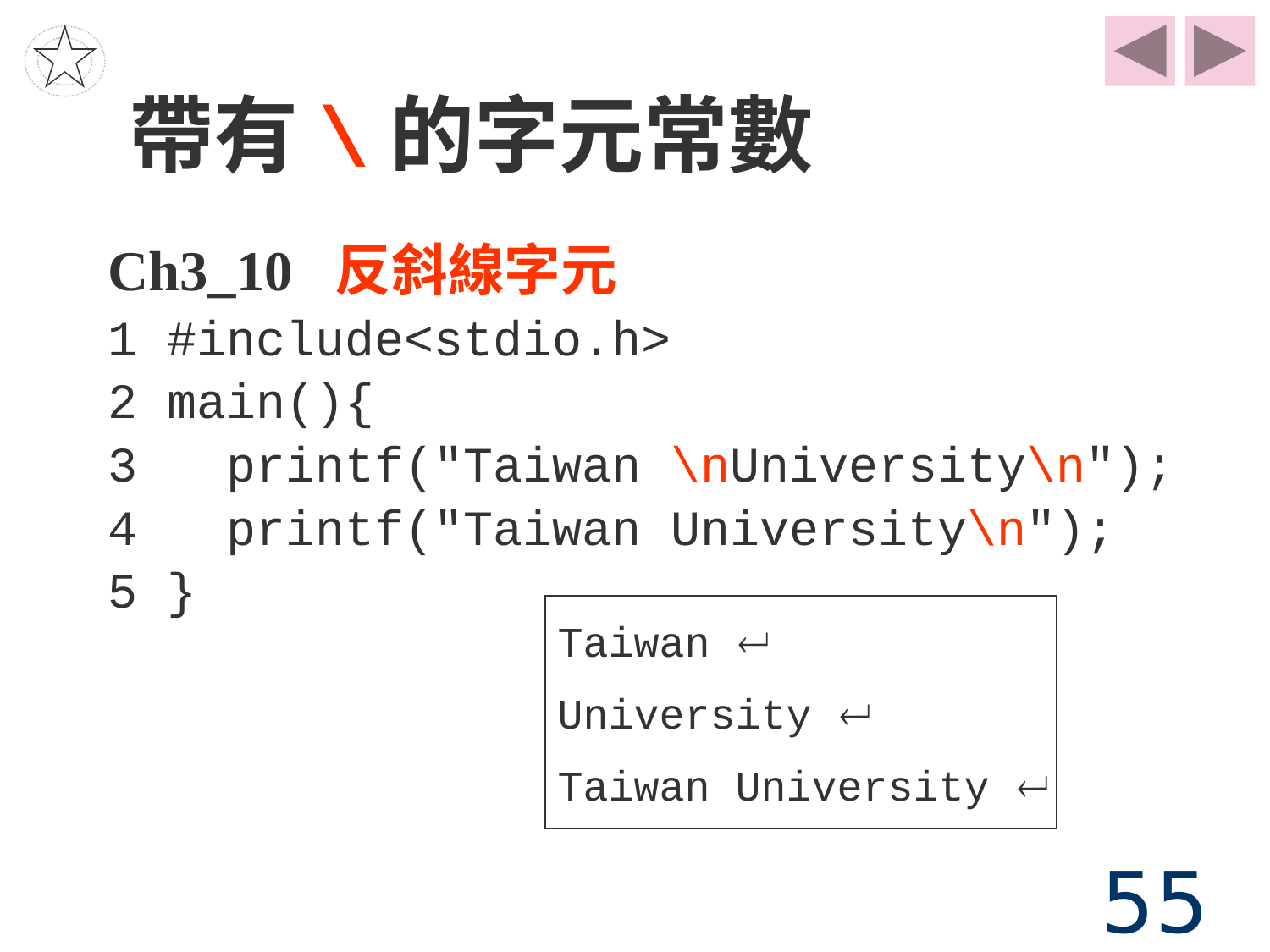

# 帶有\的字元常數
Ch3_10  反斜線字元
1 #include<stdio.h>
2 main(){
3   printf("Taiwan \nUniversity\n");
4   printf("Taiwan University\n");
5 }
Taiwan ↵
University ↵
Taiwan University ↵
55